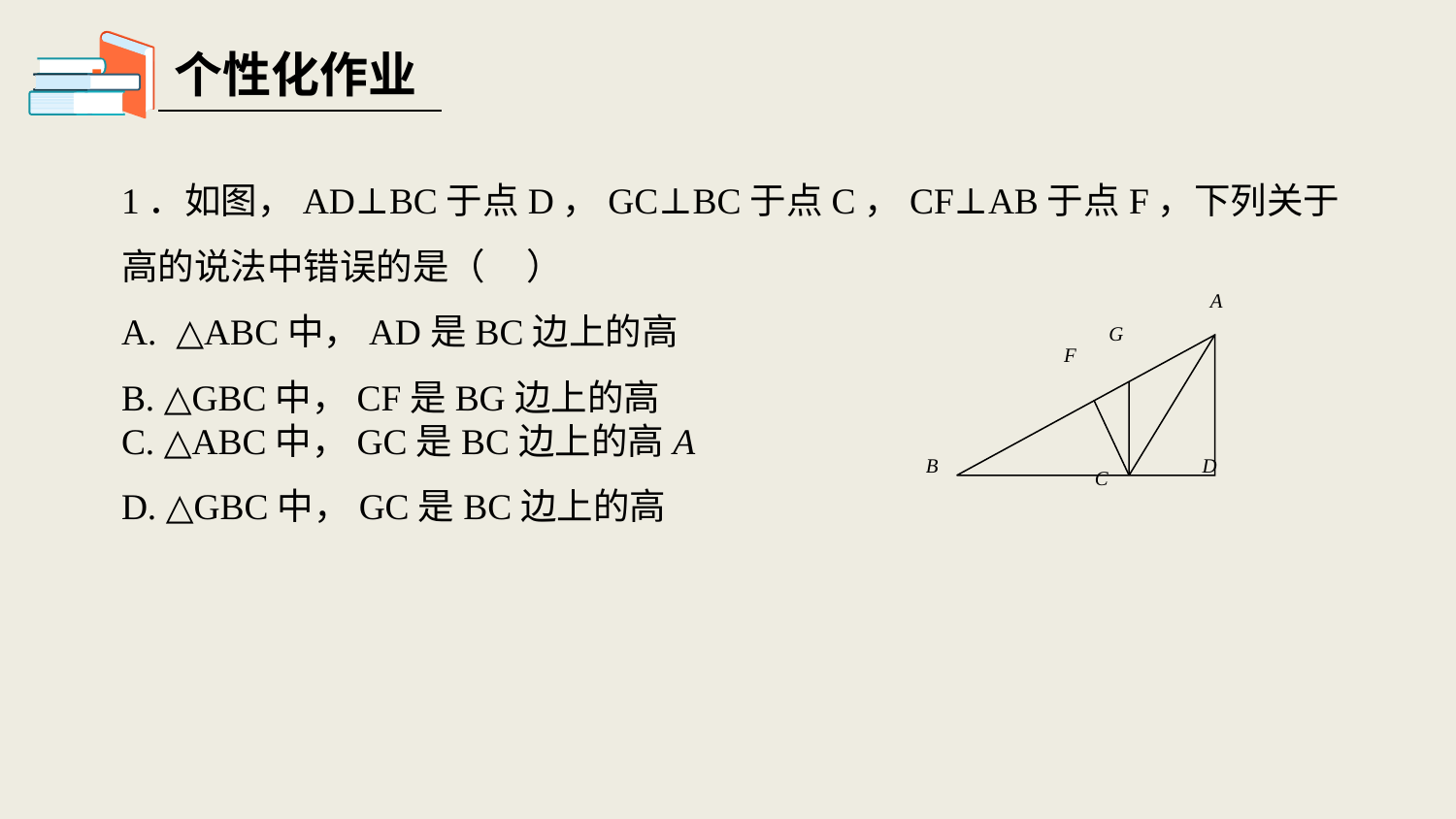

个性化作业
1．如图，AD⊥BC于点D，GC⊥BC于点C，CF⊥AB于点F，下列关于高的说法中错误的是（     ）
△ABC中，AD是BC边上的高
B. △GBC中，CF是BG边上的高
C. △ABC中，GC是BC边上的高A
D. △GBC中，GC是BC边上的高

A
G
F

B
D
C